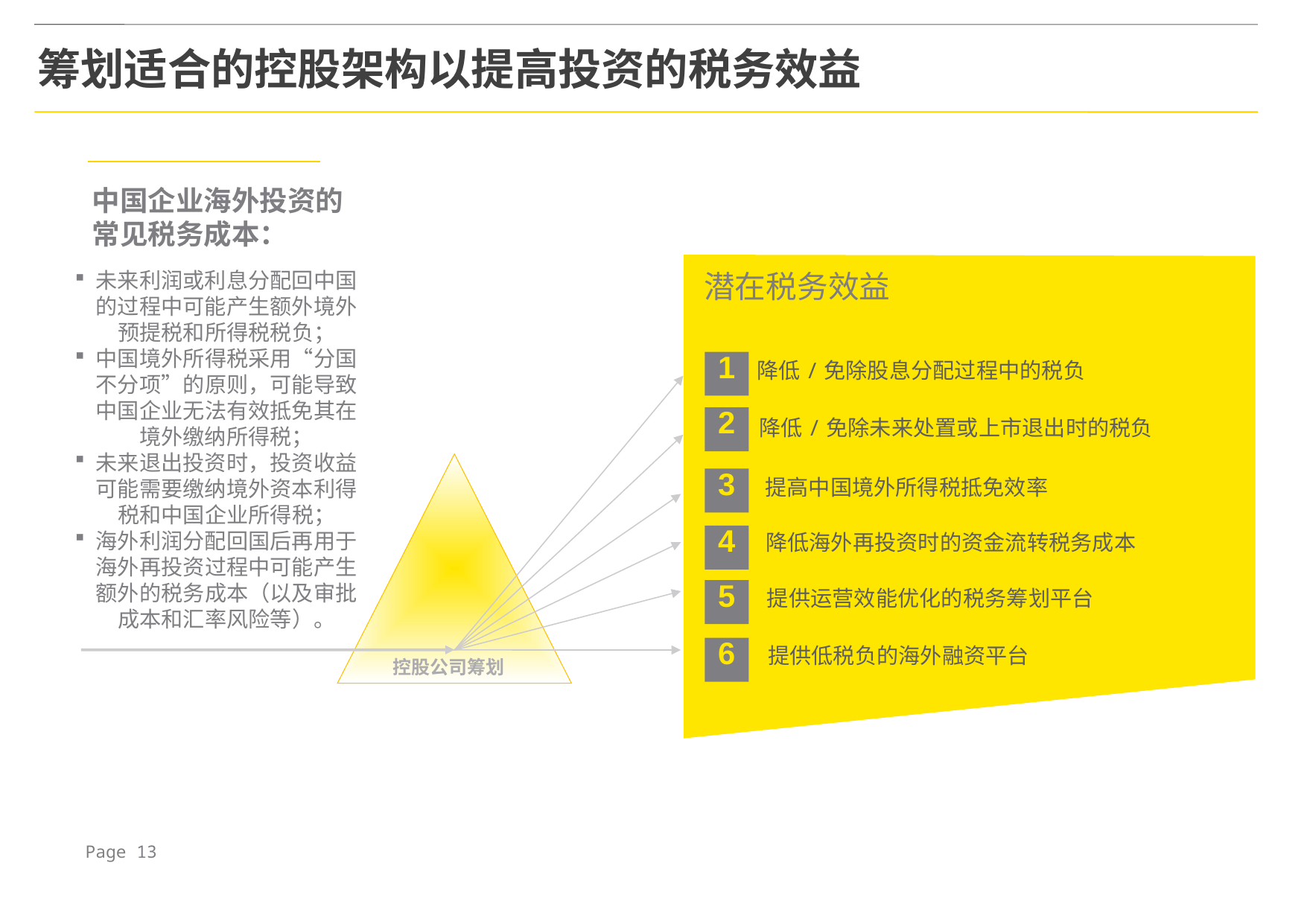

筹划适合的控股架构以提高投资的税务效益
中国企业海外投资的常见税务成本：

未来利润或利息分配回中国的过程中可能产生额外境外预提税和所得税税负；
中国境外所得税采用“分国不分项”的原则，可能导致中国企业无法有效抵免其在境外缴纳所得税；
未来退出投资时，投资收益可能需要缴纳境外资本利得税和中国企业所得税；
海外利润分配回国后再用于海外再投资过程中可能产生额外的税务成本（以及审批成本和汇率风险等）。
潜在税务效益
1
降低/免除股息分配过程中的税负

2
降低/免除未来处置或上市退出时的税负

3
提高中国境外所得税抵免效率

4
降低海外再投资时的资金流转税务成本
5
提供运营效能优化的税务筹划平台
6
提供低税负的海外融资平台

控股公司筹划